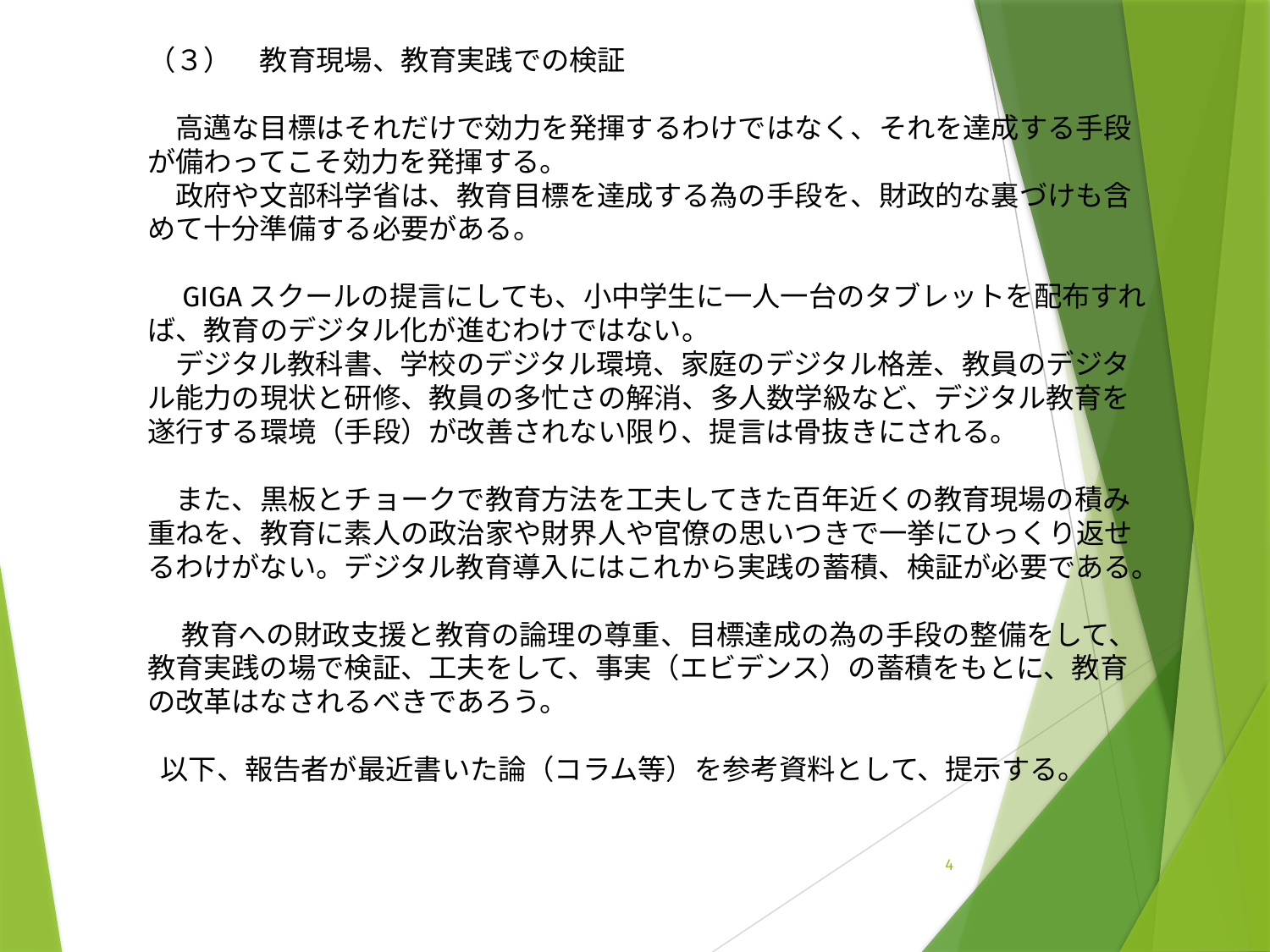

（３）　教育現場、教育実践での検証

　高邁な目標はそれだけで効力を発揮するわけではなく、それを達成する手段が備わってこそ効力を発揮する。
　政府や文部科学省は、教育目標を達成する為の手段を、財政的な裏づけも含めて十分準備する必要がある。

　GIGAスクールの提言にしても、小中学生に一人一台のタブレットを配布すれば、教育のデジタル化が進むわけではない。
　デジタル教科書、学校のデジタル環境、家庭のデジタル格差、教員のデジタル能力の現状と研修、教員の多忙さの解消、多人数学級など、デジタル教育を遂行する環境（手段）が改善されない限り、提言は骨抜きにされる。

　また、黒板とチョークで教育方法を工夫してきた百年近くの教育現場の積み重ねを、教育に素人の政治家や財界人や官僚の思いつきで一挙にひっくり返せるわけがない。デジタル教育導入にはこれから実践の蓄積、検証が必要である。

　 教育への財政支援と教育の論理の尊重、目標達成の為の手段の整備をして、教育実践の場で検証、工夫をして、事実（エビデンス）の蓄積をもとに、教育の改革はなされるべきであろう。

 以下、報告者が最近書いた論（コラム等）を参考資料として、提示する。

4